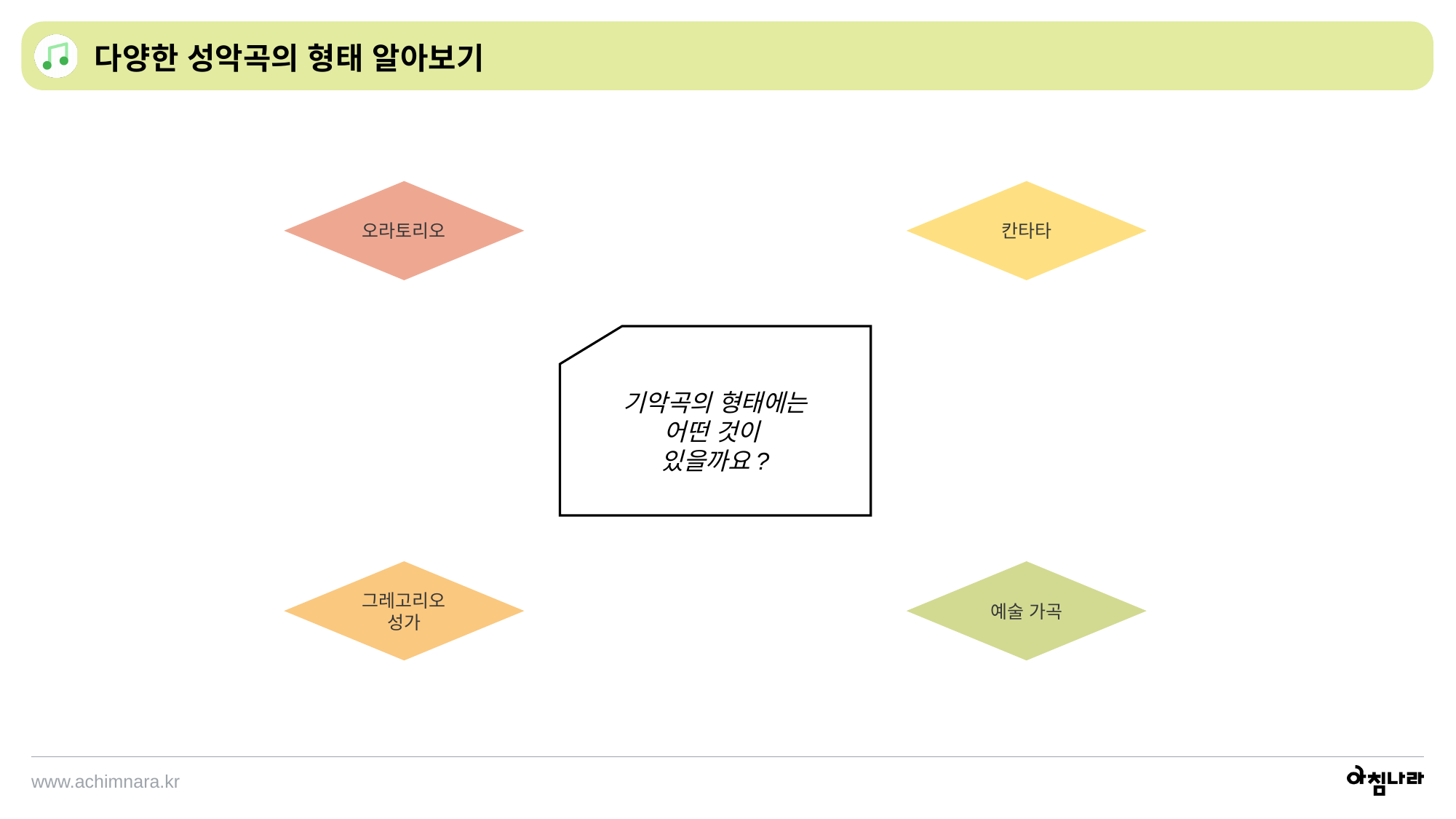

다양한 성악곡의 형태 알아보기
오라토리오
칸타타

기악곡의 형태에는
어떤 것이
있을까요?
그레고리오 성가
예술 가곡